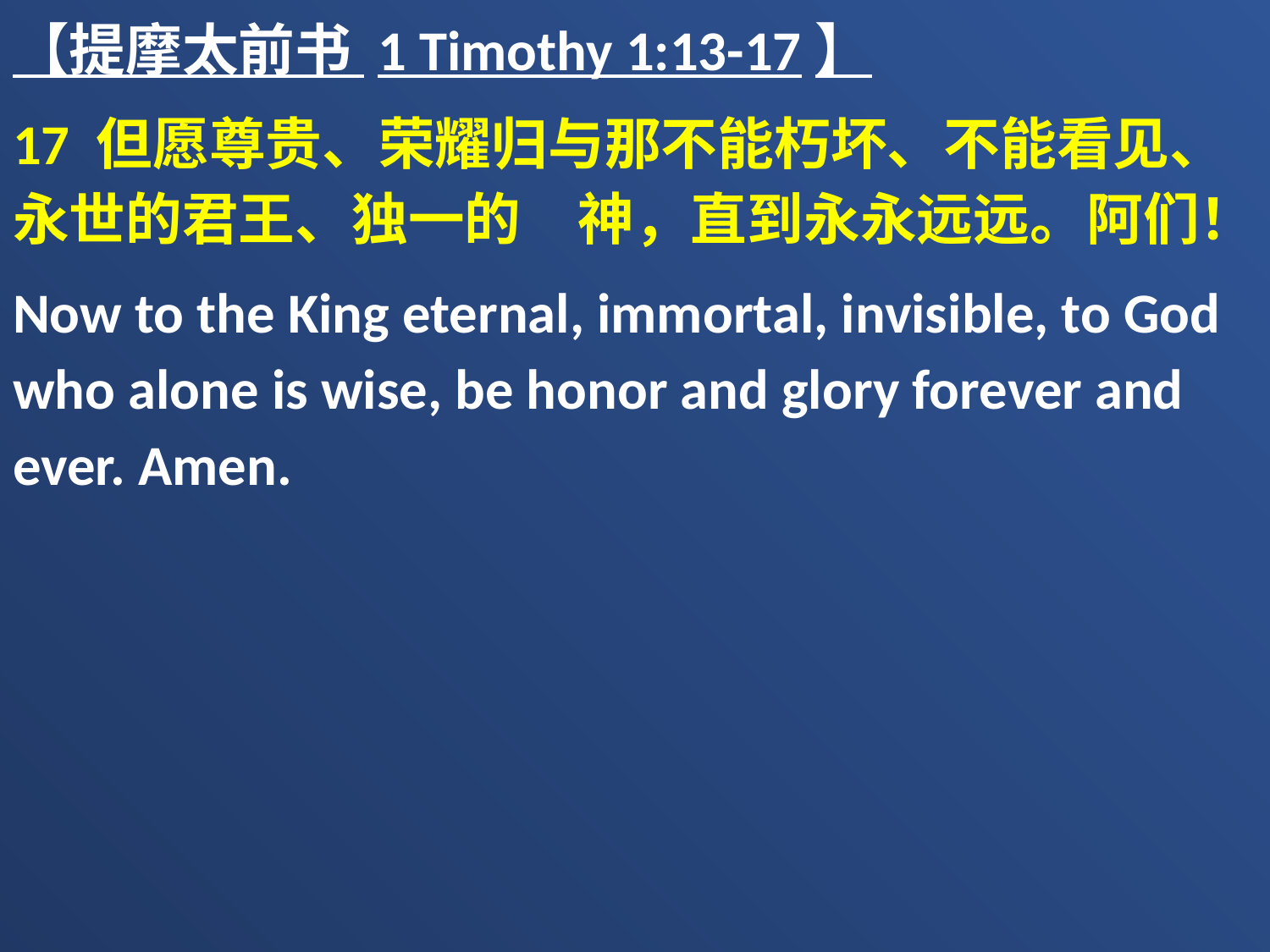

【提摩太前书 1 Timothy 1:13-17】
17 但愿尊贵、荣耀归与那不能朽坏、不能看见、永世的君王、独一的　神，直到永永远远。阿们！
Now to the King eternal, immortal, invisible, to God who alone is wise, be honor and glory forever and ever. Amen.